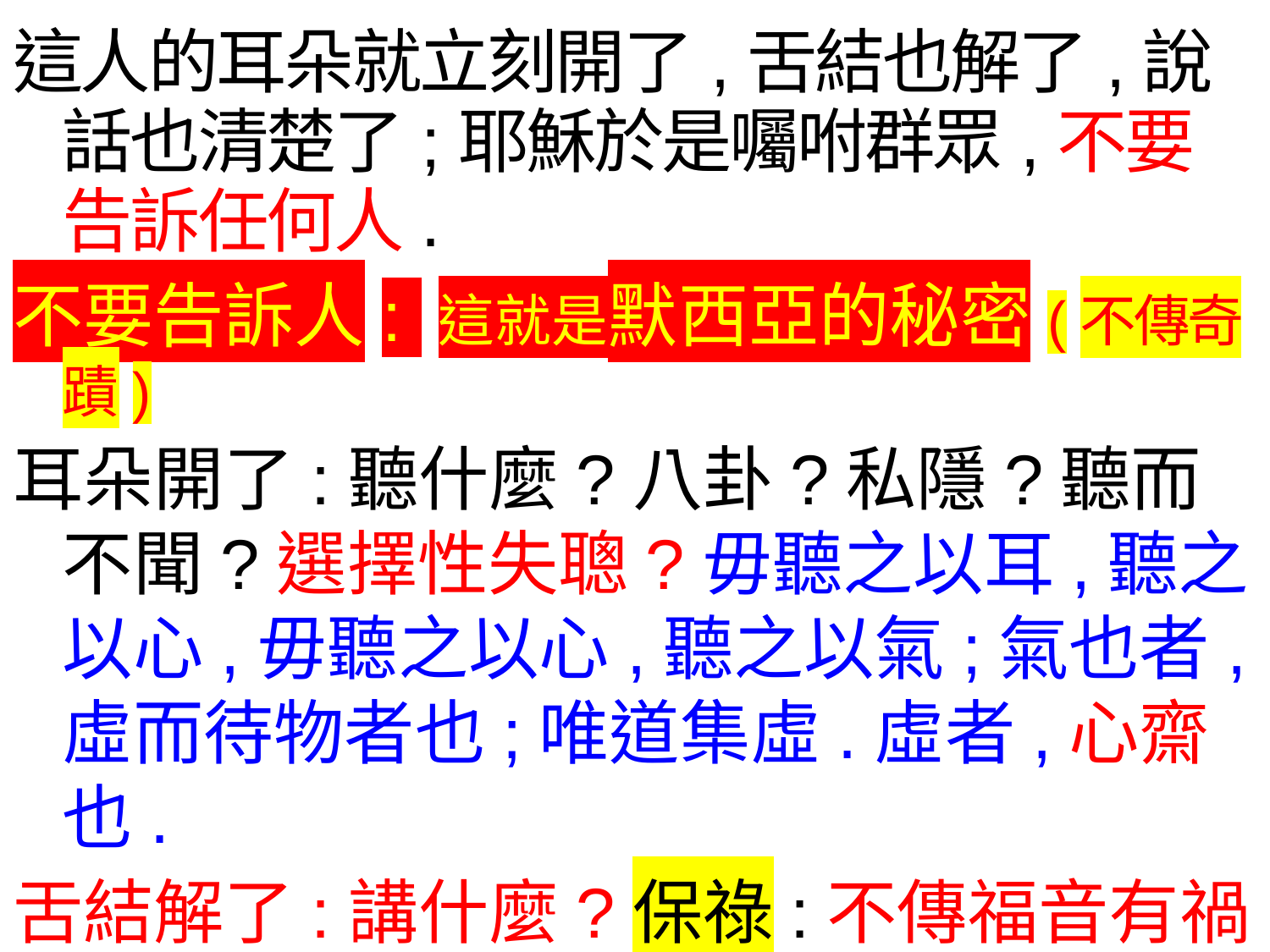

這人的耳朵就立刻開了,舌結也解了,說話也清楚了;耶穌於是囑咐群眾,不要告訴任何人.
不要告訴人: 這就是默西亞的秘密(不傳奇蹟)
耳朵開了:聽什麼?八卦?私隱?聽而不聞?選擇性失聰?毋聽之以耳,聽之以心,毋聽之以心,聽之以氣;氣也者,虛而待物者也;唯道集虛.虛者,心齋也.
舌結解了:講什麼?保祿:不傳福音有禍了;
 伊尹:有不被堯,舜之澤者,若己推而納之溝中